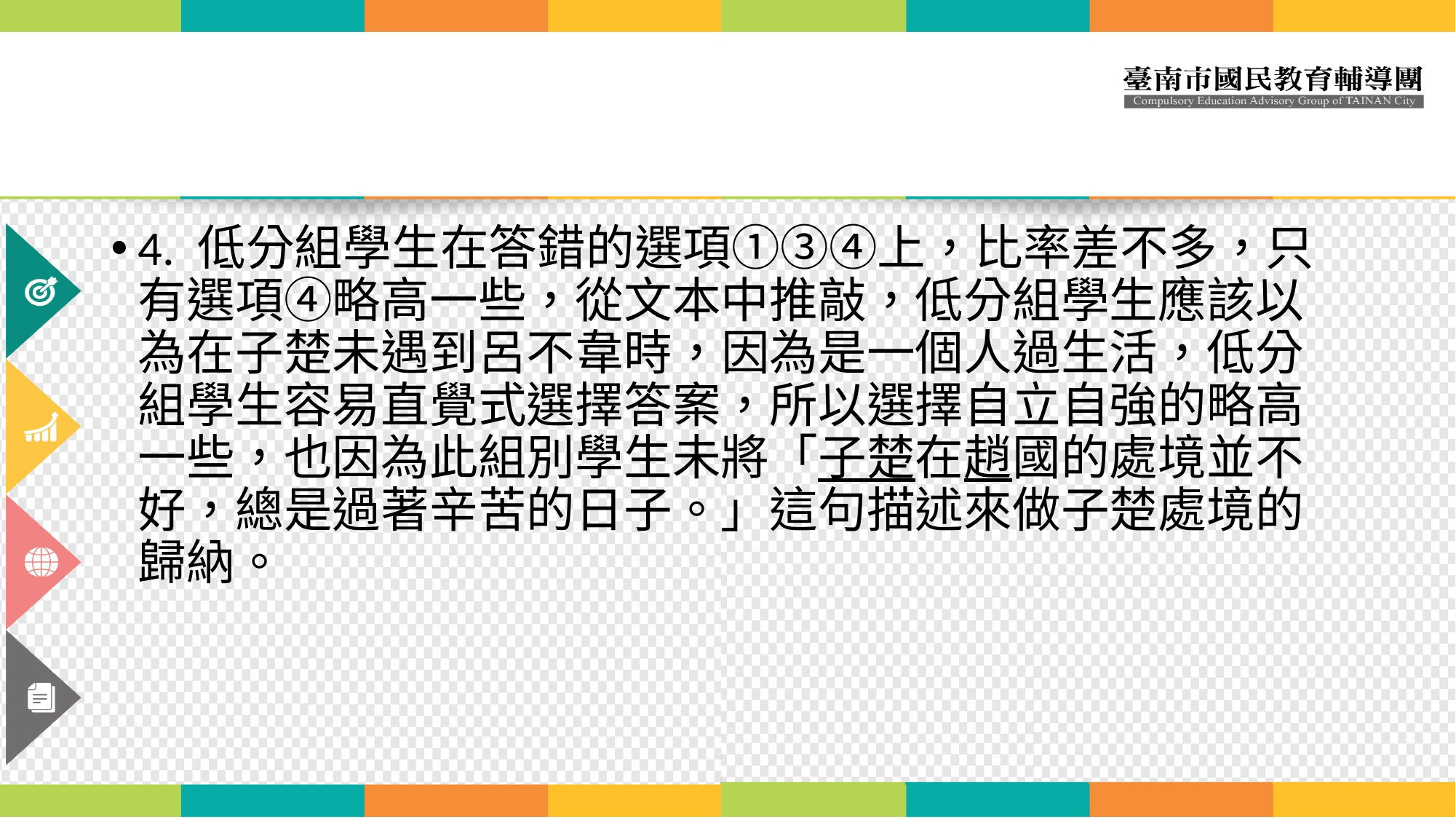

4. 低分組學生在答錯的選項①③④上，比率差不多，只有選項④略高一些，從文本中推敲，低分組學生應該以為在子楚未遇到呂不韋時，因為是一個人過生活，低分組學生容易直覺式選擇答案，所以選擇自立自強的略高一些，也因為此組別學生未將「子楚在趙國的處境並不好，總是過著辛苦的日子。」這句描述來做子楚處境的歸納。